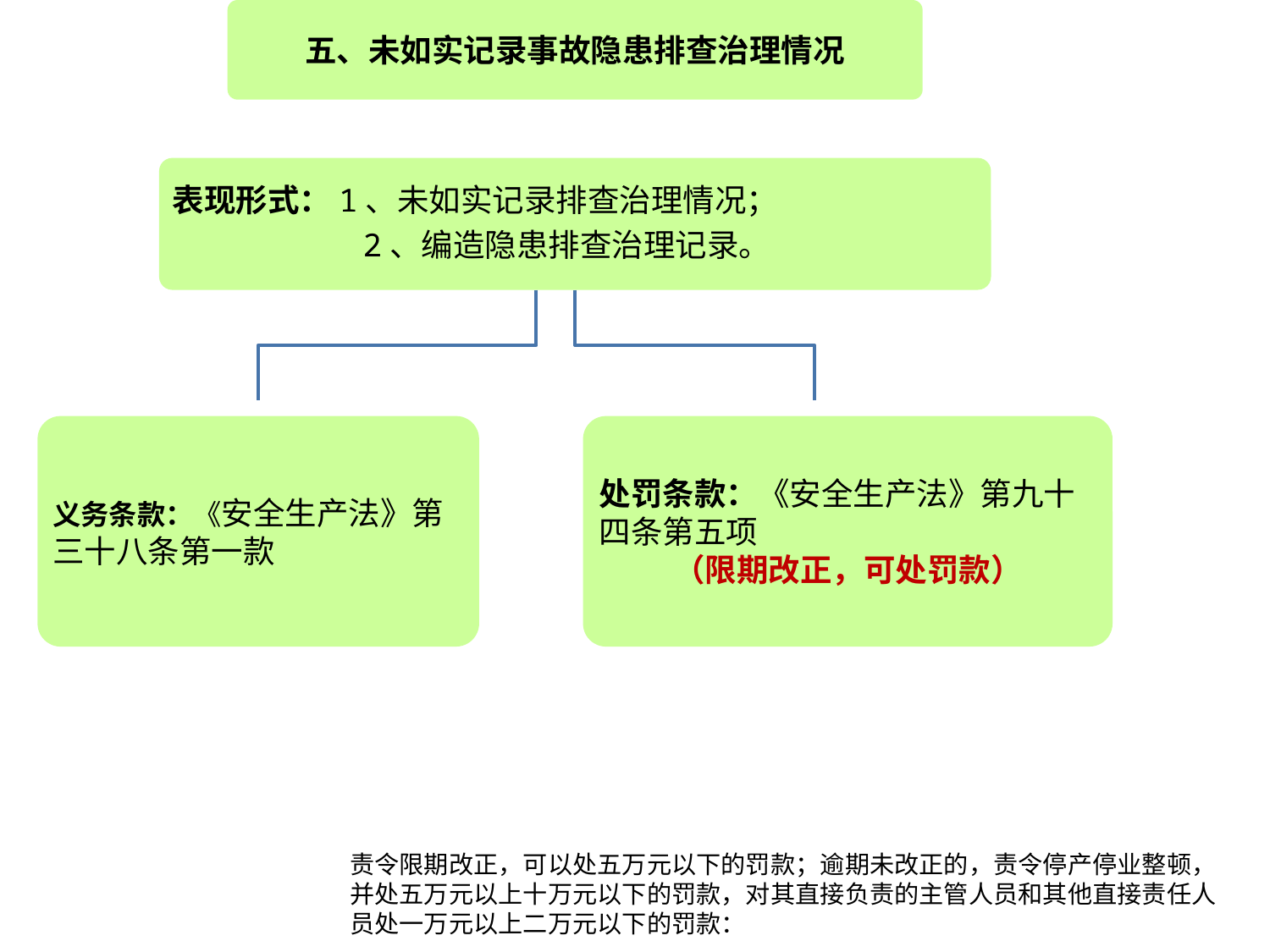

五、未如实记录事故隐患排查治理情况
表现形式：1、未如实记录排查治理情况；
          2、编造隐患排查治理记录。
义务条款：《安全生产法》第三十八条第一款
处罚条款：《安全生产法》第九十四条第五项
（限期改正，可处罚款）

责令限期改正，可以处五万元以下的罚款；逾期未改正的，责令停产停业整顿，并处五万元以上十万元以下的罚款，对其直接负责的主管人员和其他直接责任人员处一万元以上二万元以下的罚款：
2017年11月 莱芜